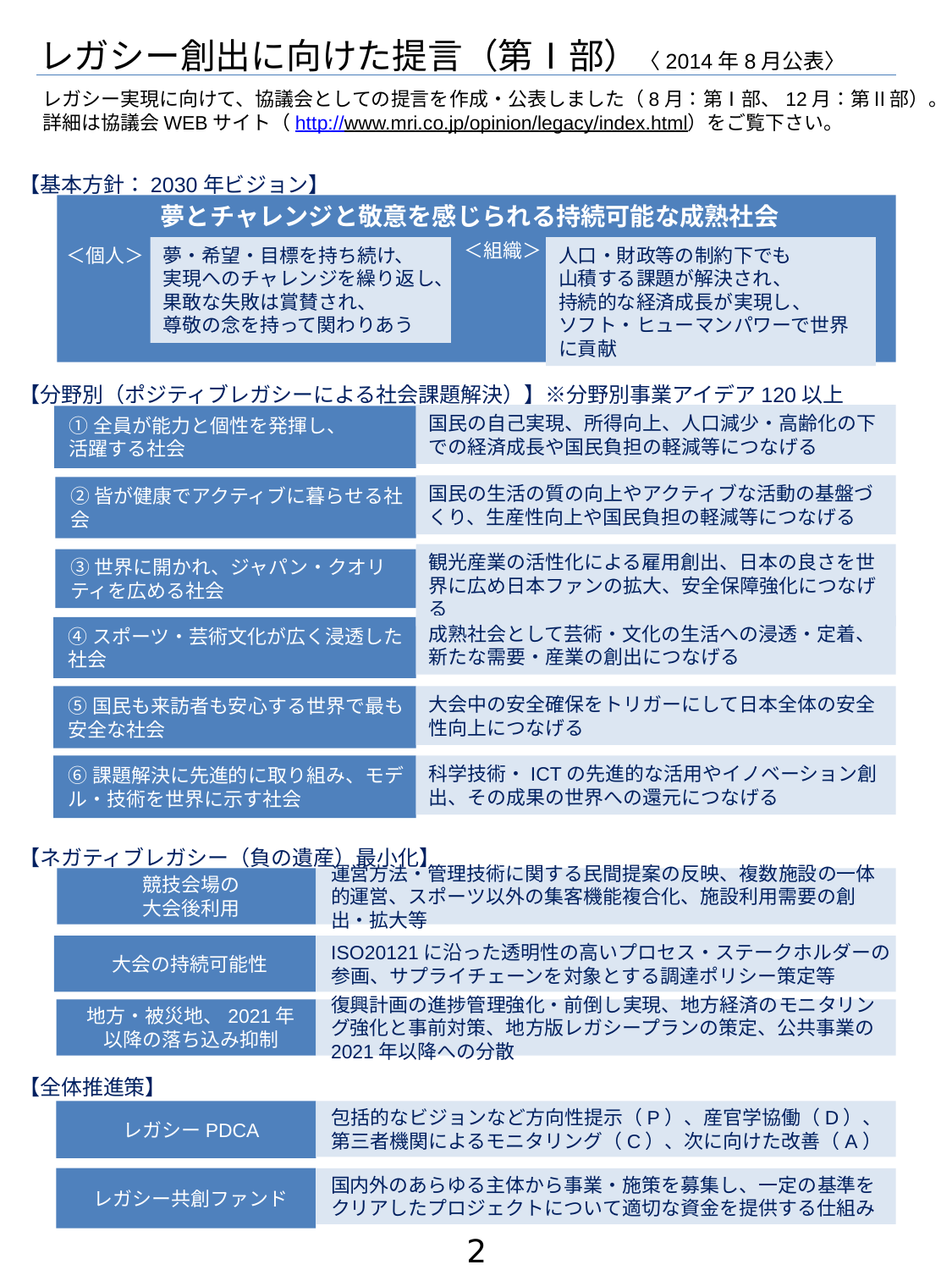

# レガシー創出に向けた提言（第Ⅰ部）〈2014年8月公表〉
レガシー実現に向けて、協議会としての提言を作成・公表しました（8月：第Ⅰ部、12月：第Ⅱ部）。
詳細は協議会WEBサイト（http://www.mri.co.jp/opinion/legacy/index.html）をご覧下さい。
【基本方針：2030年ビジョン】

夢とチャレンジと敬意を感じられる持続可能な成熟社会
＜組織＞
人口・財政等の制約下でも
山積する課題が解決され、
持続的な経済成長が実現し、
ソフト・ヒューマンパワーで世界に貢献
＜個人＞
夢・希望・目標を持ち続け、
実現へのチャレンジを繰り返し、
果敢な失敗は賞賛され、
尊敬の念を持って関わりあう
【分野別（ポジティブレガシーによる社会課題解決）】※分野別事業アイデア120以上
国民の自己実現、所得向上、人口減少・高齢化の下での経済成長や国民負担の軽減等につなげる
①全員が能力と個性を発揮し、
活躍する社会
国民の生活の質の向上やアクティブな活動の基盤づくり、生産性向上や国民負担の軽減等につなげる
②皆が健康でアクティブに暮らせる社会
観光産業の活性化による雇用創出、日本の良さを世界に広め日本ファンの拡大、安全保障強化につなげる
③世界に開かれ、ジャパン・クオリティを広める社会
成熟社会として芸術・文化の生活への浸透・定着、新たな需要・産業の創出につなげる
④スポーツ・芸術文化が広く浸透した社会
⑤国民も来訪者も安心する世界で最も安全な社会
大会中の安全確保をトリガーにして日本全体の安全性向上につなげる
⑥課題解決に先進的に取り組み、モデル・技術を世界に示す社会
科学技術・ICTの先進的な活用やイノベーション創出、その成果の世界への還元につなげる
【ネガティブレガシー（負の遺産）最小化】
競技会場の
大会後利用
運営方法・管理技術に関する民間提案の反映、複数施設の一体的運営、スポーツ以外の集客機能複合化、施設利用需要の創出・拡大等
大会の持続可能性
ISO20121に沿った透明性の高いプロセス・ステークホルダーの参画、サプライチェーンを対象とする調達ポリシー策定等
地方・被災地、2021年
以降の落ち込み抑制
復興計画の進捗管理強化・前倒し実現、地方経済のモニタリング強化と事前対策、地方版レガシープランの策定、公共事業の2021年以降への分散
【全体推進策】
レガシーPDCA
包括的なビジョンなど方向性提示（P）、産官学協働（D）、第三者機関によるモニタリング（C）、次に向けた改善（A）
レガシー共創ファンド
国内外のあらゆる主体から事業・施策を募集し、一定の基準をクリアしたプロジェクトについて適切な資金を提供する仕組み
2